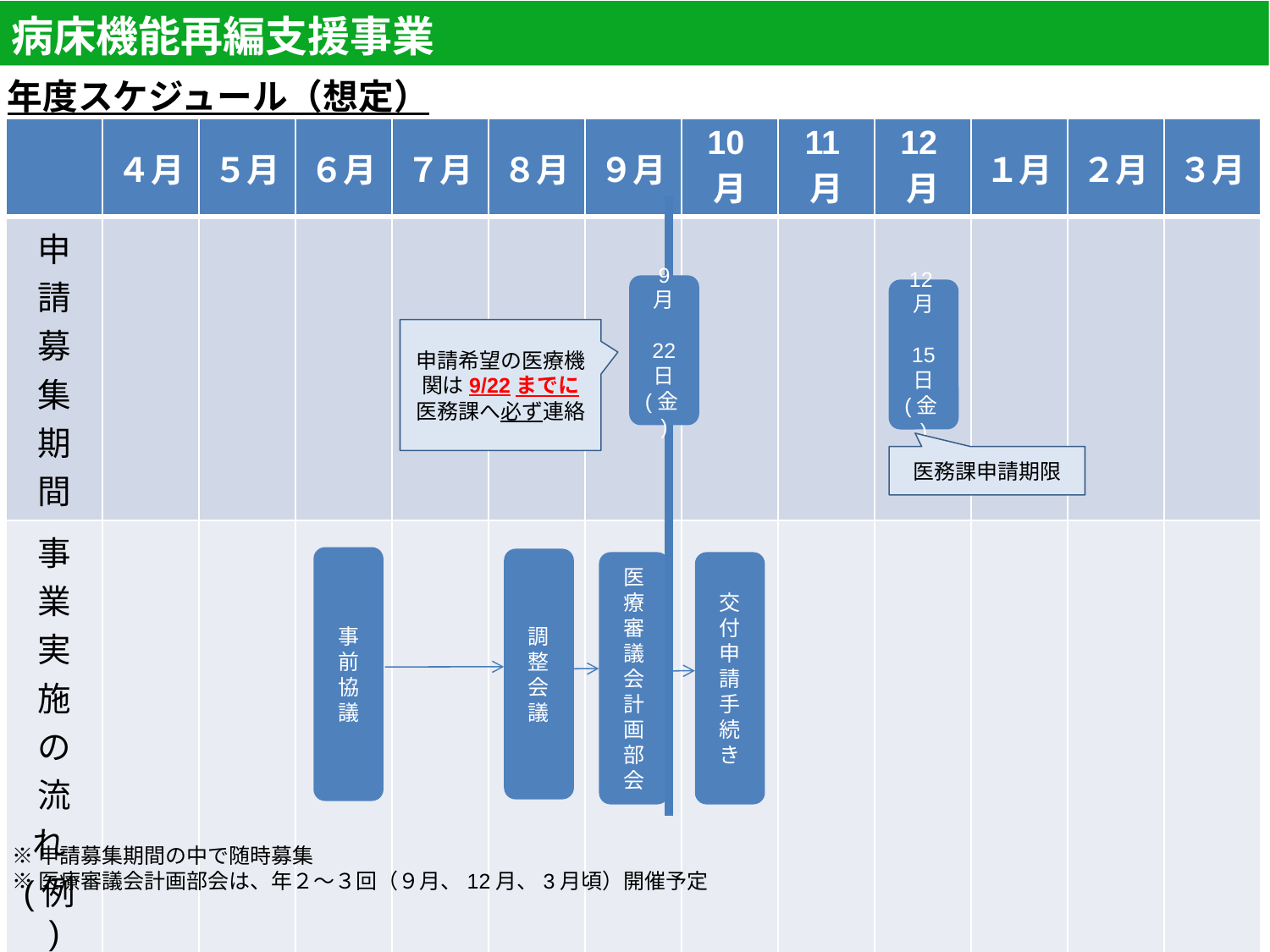

病床機能再編支援事業
年度スケジュール（想定）
|  | ４月 | ５月 | ６月 | ７月 | ８月 | ９月 | 10月 | 11月 | 12月 | １月 | ２月 | ３月 |
| --- | --- | --- | --- | --- | --- | --- | --- | --- | --- | --- | --- | --- |
| 申 請 募 集 期 間 |  |  |  |  |  |  |  |  |  |  |  |  |
| 事 業 実 施 の 流 れ(例) |  |  |  |  |  |  |  |  |  |  |  |  |
9
月
22
日
(金)
12月
15
日
(金)
申請希望の医療機関は9/22までに医務課へ必ず連絡
医務課申請期限
事前協議
調整会議
医療審議会計画部会
交付申請手続き
※申請募集期間の中で随時募集
※医療審議会計画部会は、年２～３回（９月、12月、3月頃）開催予定